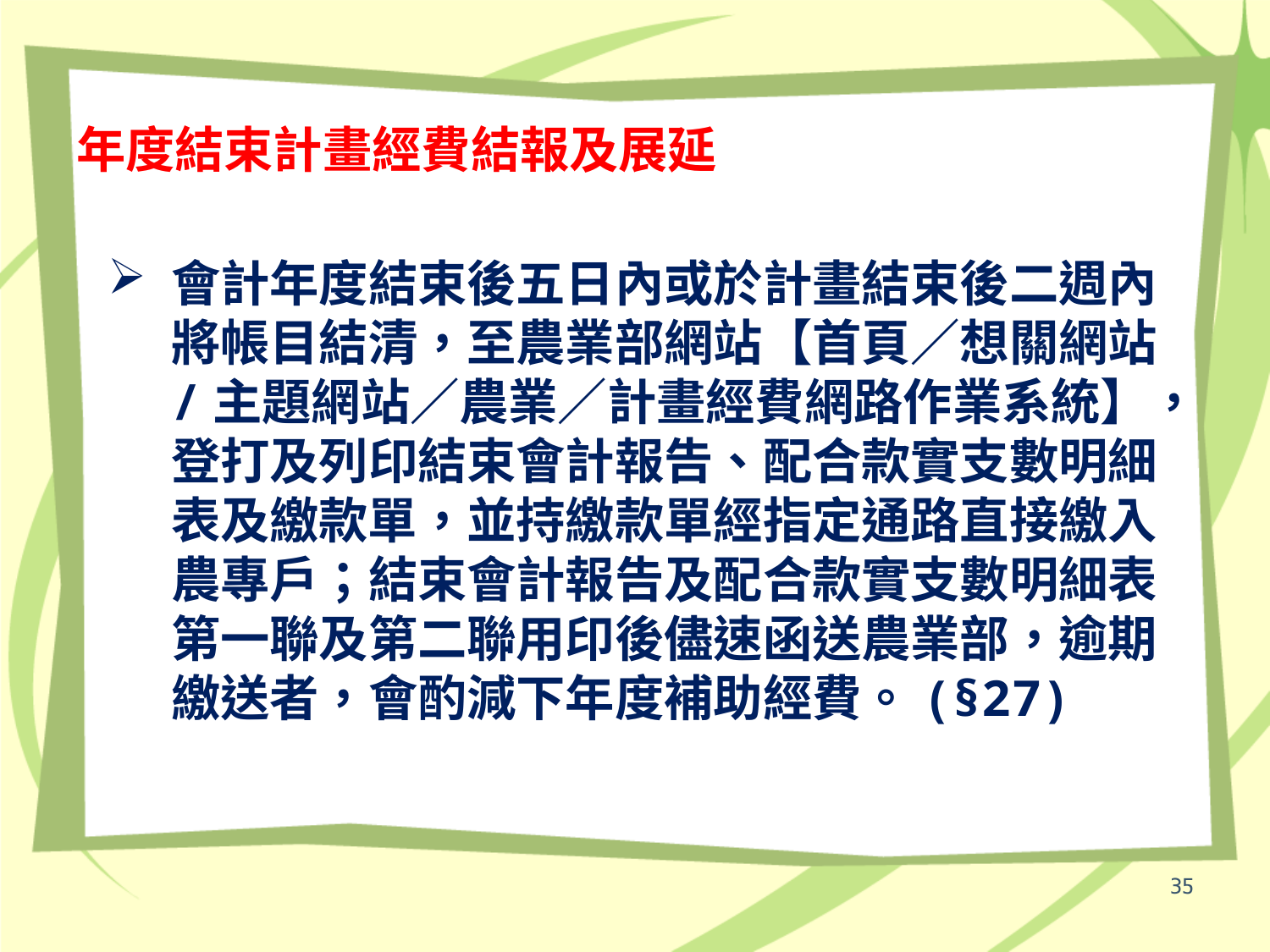

# 年度結束計畫經費結報及展延
會計年度結束後五日內或於計畫結束後二週內 將帳目結清，至農業部網站【首頁／想關網站/主題網站／農業／計畫經費網路作業系統】，登打及列印結束會計報告、配合款實支數明細表及繳款單，並持繳款單經指定通路直接繳入農專戶；結束會計報告及配合款實支數明細表第一聯及第二聯用印後儘速函送農業部，逾期繳送者，會酌減下年度補助經費。(§27)

35